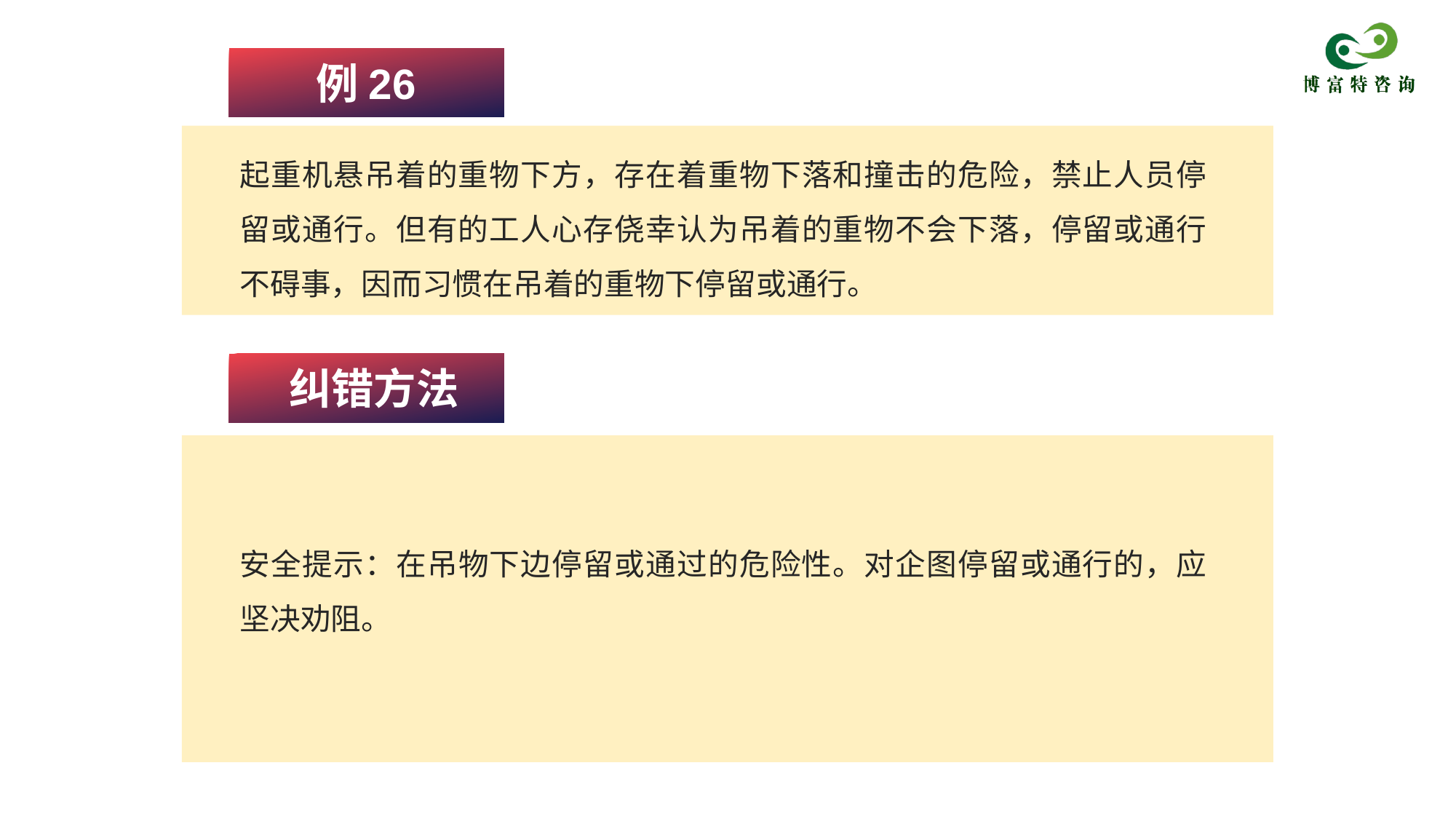

例26

起重机悬吊着的重物下方，存在着重物下落和撞击的危险，禁止人员停留或通行。但有的工人心存侥幸认为吊着的重物不会下落，停留或通行不碍事，因而习惯在吊着的重物下停留或通行。

纠错方法

安全提示：在吊物下边停留或通过的危险性。对企图停留或通行的，应坚决劝阻。